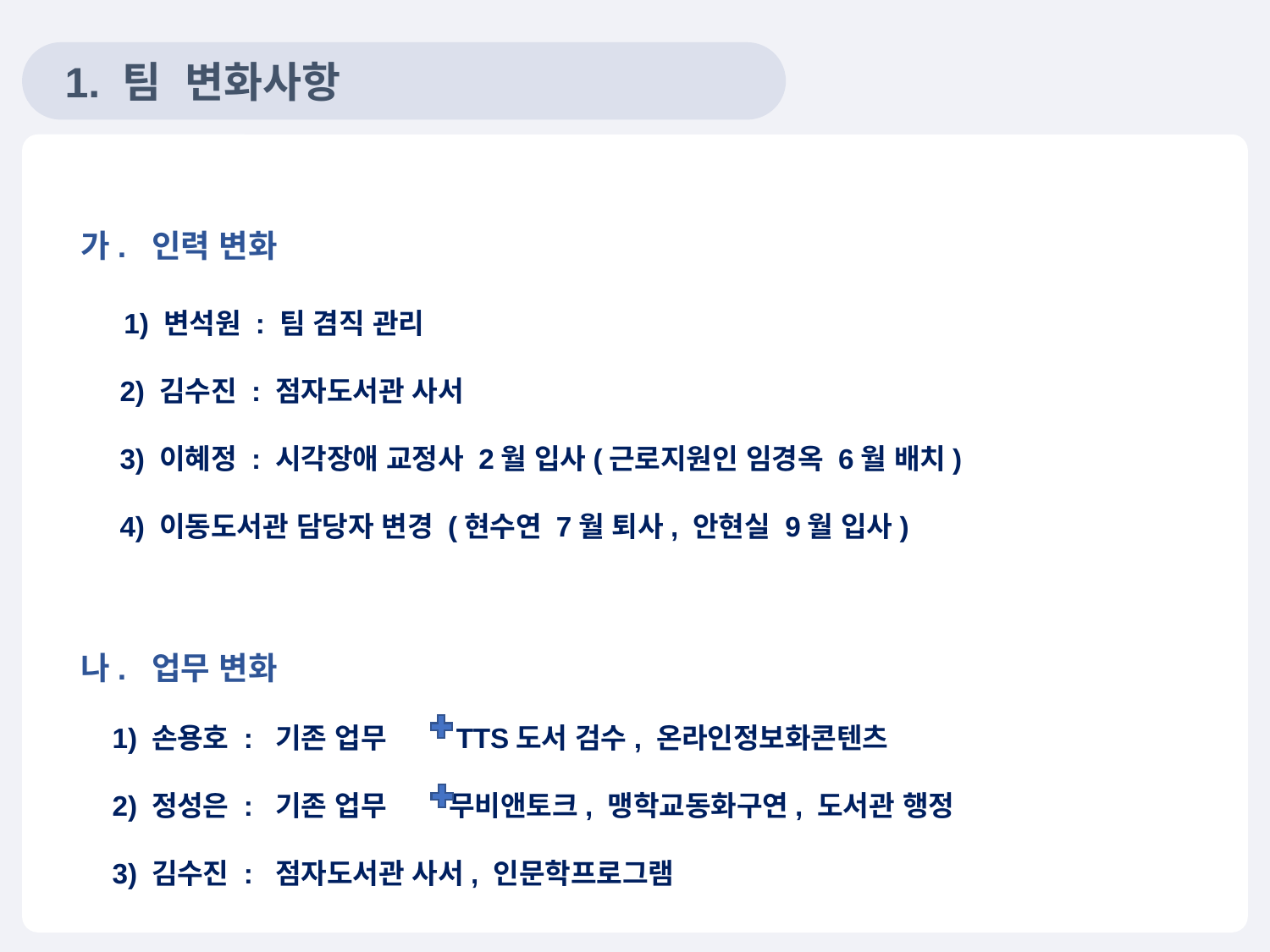

1. 팀  변화사항

가.  인력 변화
    1) 변석원 : 팀 겸직 관리
     2) 김수진 : 점자도서관 사서
     3) 이혜정 : 시각장애 교정사 2월 입사(근로지원인 임경옥 6월 배치)
     4) 이동도서관 담당자 변경 (현수연 7월 퇴사, 안현실 9월 입사)

나.  업무 변화
    1) 손용호 :  기존 업무        TTS도서 검수, 온라인정보화콘텐츠
    2) 정성은 :  기존 업무        무비앤토크, 맹학교동화구연, 도서관 행정
    3) 김수진 :  점자도서관 사서, 인문학프로그램